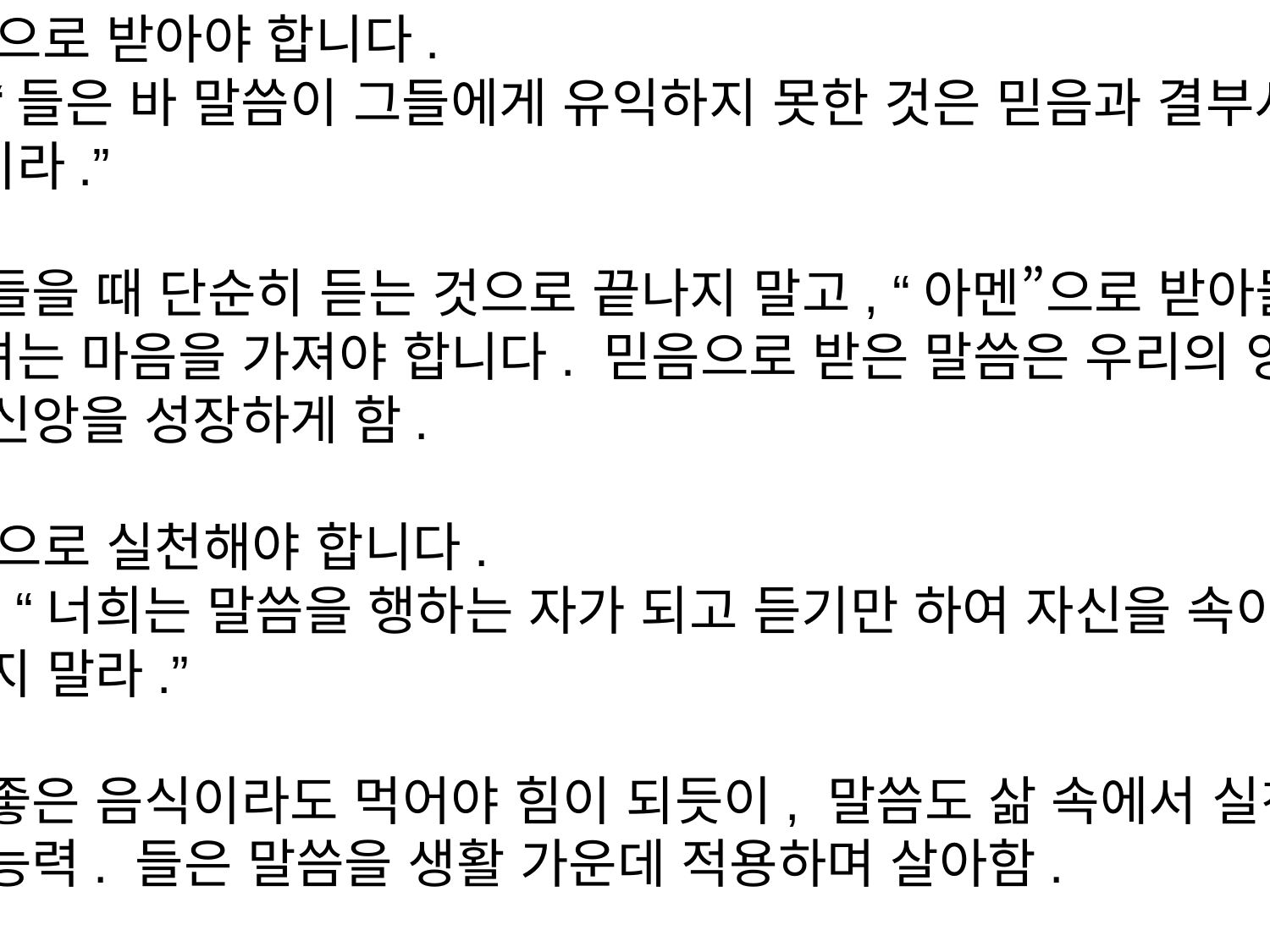

2) 믿음으로 받아야 합니다.
히 4:2 “들은 바 말씀이 그들에게 유익하지 못한 것은 믿음과 결부시키지 아니함이라.”

말씀을 들을 때 단순히 듣는 것으로 끝나지 말고, “아멘”으로 받아들이며 순종하려는 마음을 가져야 합니다. 믿음으로 받은 말씀은 우리의 영혼을 살리고 신앙을 성장하게 함.

3) 순종으로 실천해야 합니다.
약 1:22 “너희는 말씀을 행하는 자가 되고 듣기만 하여 자신을 속이는 자가 되지 말라.”

아무리 좋은 음식이라도 먹어야 힘이 되듯이, 말씀도 삶 속에서 실천할 때 영적인 능력. 들은 말씀을 생활 가운데 적용하며 살아함.